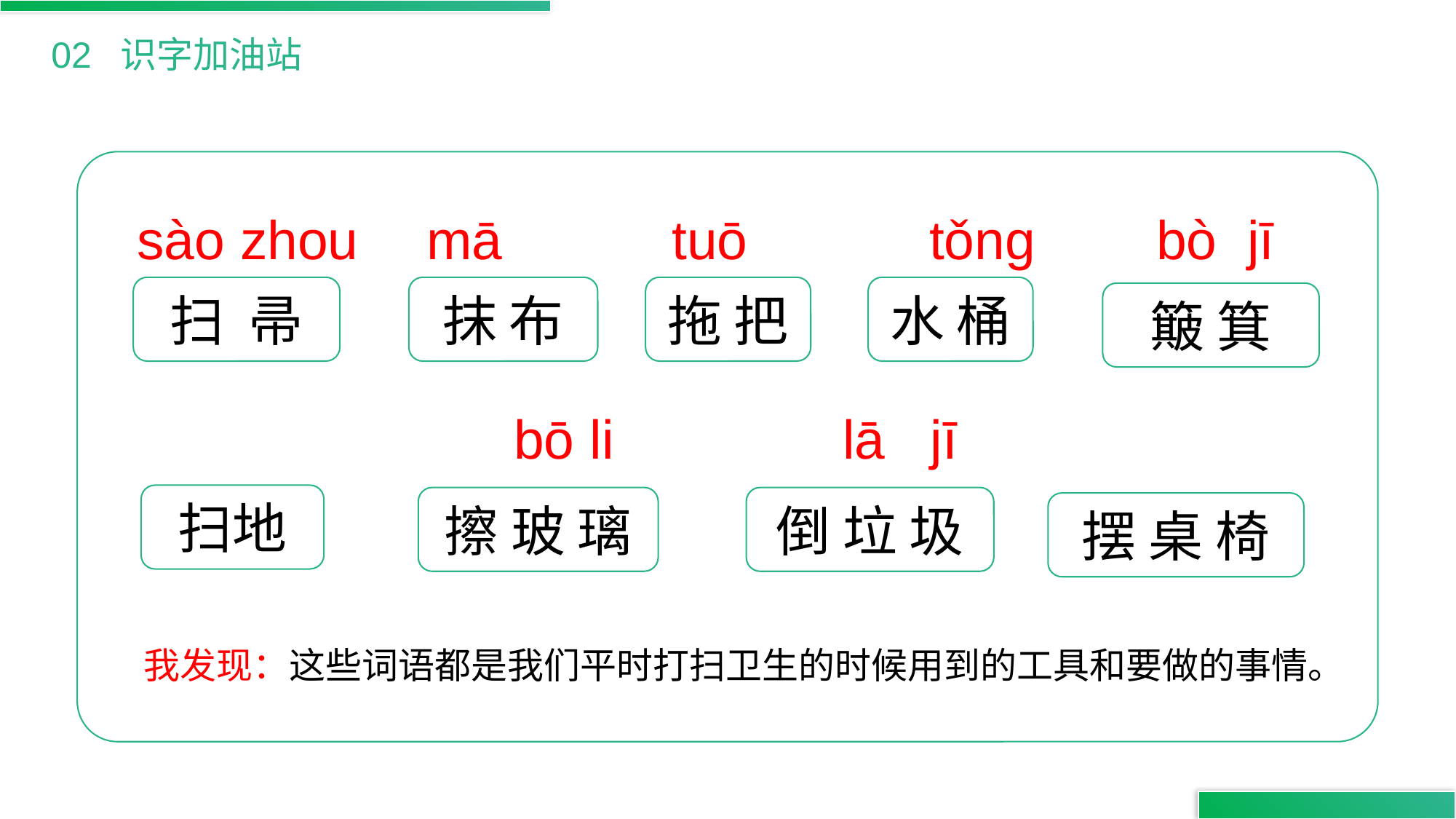

02  识字加油站
tuō
sào zhou
mā
tǒnɡ
bò  jī
扫  帚
抹 布
拖 把
水 桶
簸 箕
bō li
lā   jī
扫地
擦 玻 璃
倒 垃 圾
摆 桌 椅
我发现：这些词语都是我们平时打扫卫生的时候用到的工具和要做的事情。